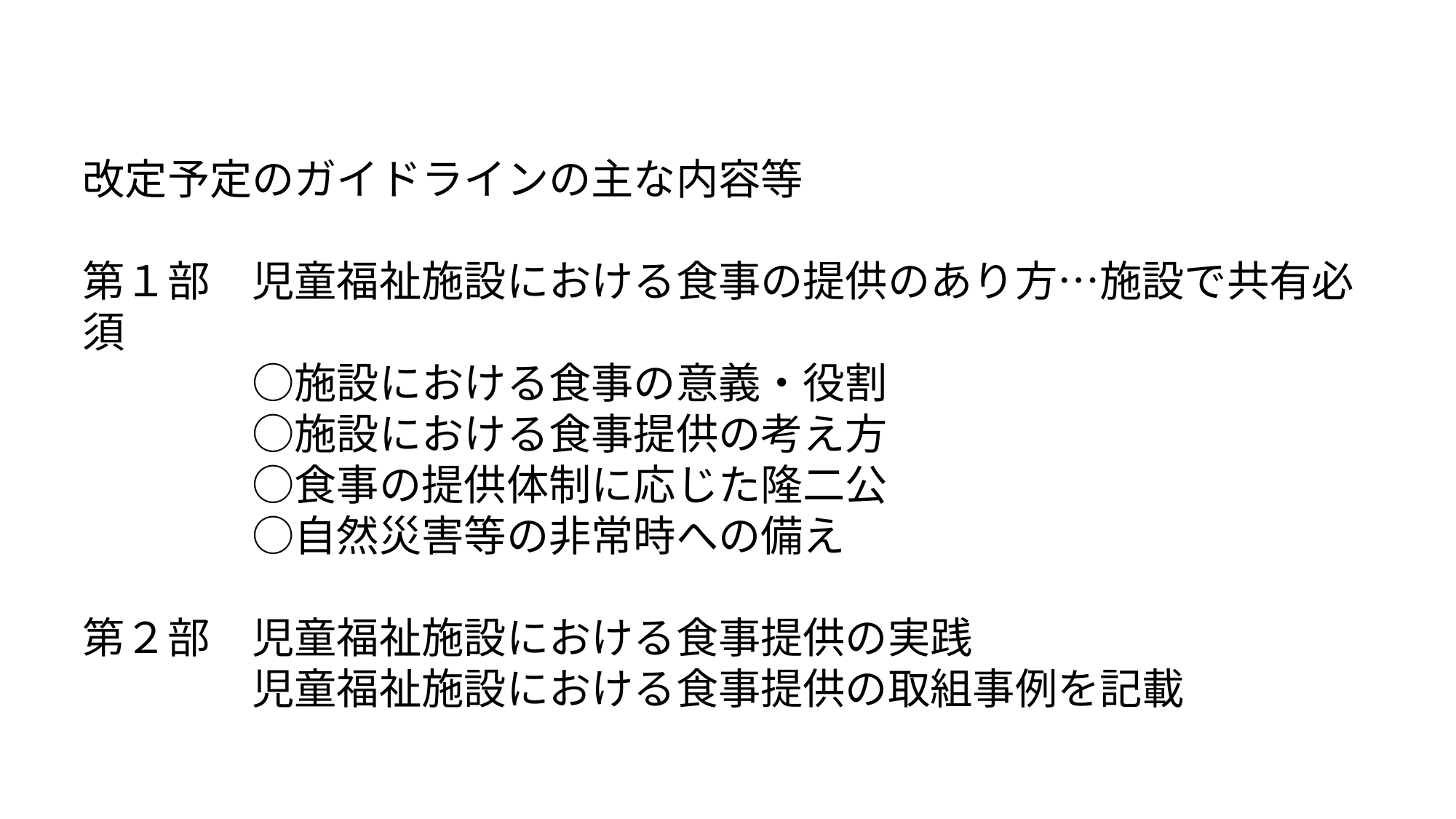

改定予定のガイドラインの主な内容等

第１部　児童福祉施設における食事の提供のあり方…施設で共有必須
　　　　○施設における食事の意義・役割
　　　　○施設における食事提供の考え方
　　　　○食事の提供体制に応じた隆二公
　　　　○自然災害等の非常時への備え

第２部　児童福祉施設における食事提供の実践
　　　　児童福祉施設における食事提供の取組事例を記載